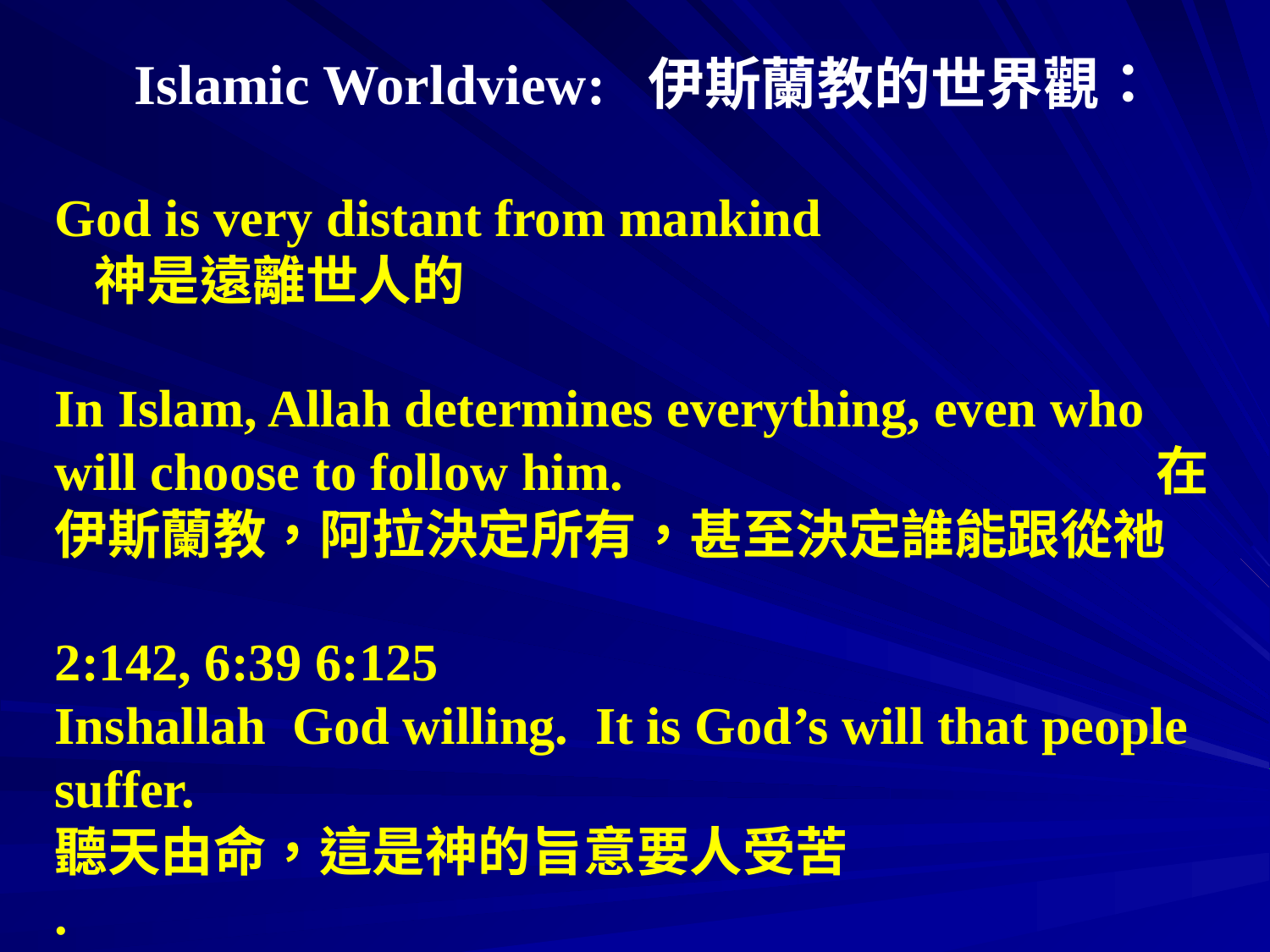

Islamic Worldview:  伊斯蘭教的世界觀：

God is very distant from mankind                                  神是遠離世人的

In Islam, Allah determines everything, even who will choose to follow him.                                       在伊斯蘭教，阿拉決定所有，甚至決定誰能跟從祂

2:142, 6:39 6:125
Inshallah  God willing.  It is God’s will that people suffer.                                                                            聽天由命，這是神的旨意要人受苦
.